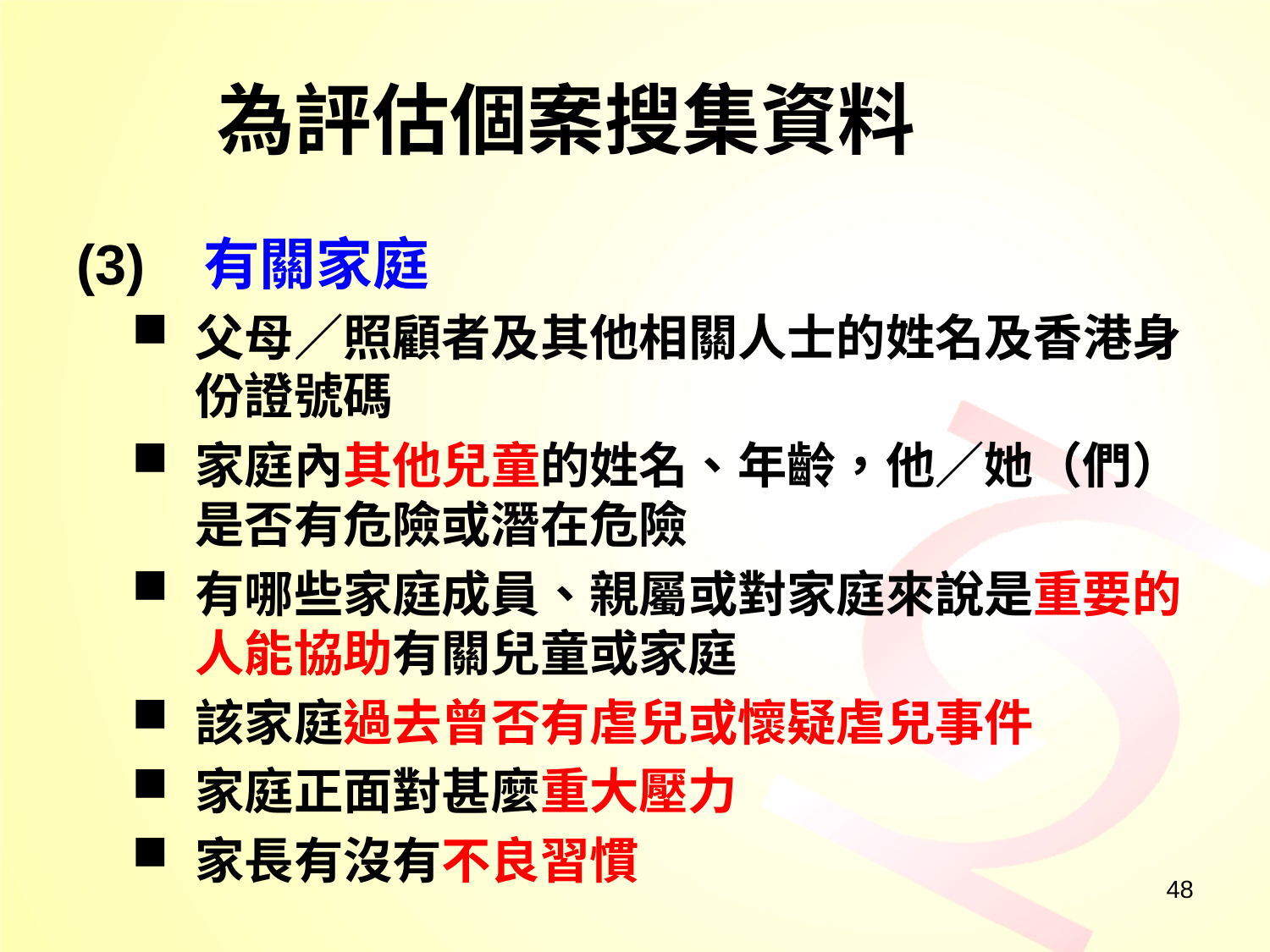

# 為評估個案搜集資料
(3)	有關家庭
父母／照顧者及其他相關人士的姓名及香港身份證號碼
家庭內其他兒童的姓名、年齡，他／她（們）是否有危險或潛在危險
有哪些家庭成員、親屬或對家庭來說是重要的人能協助有關兒童或家庭
該家庭過去曾否有虐兒或懷疑虐兒事件
家庭正面對甚麼重大壓力
家長有沒有不良習慣
48